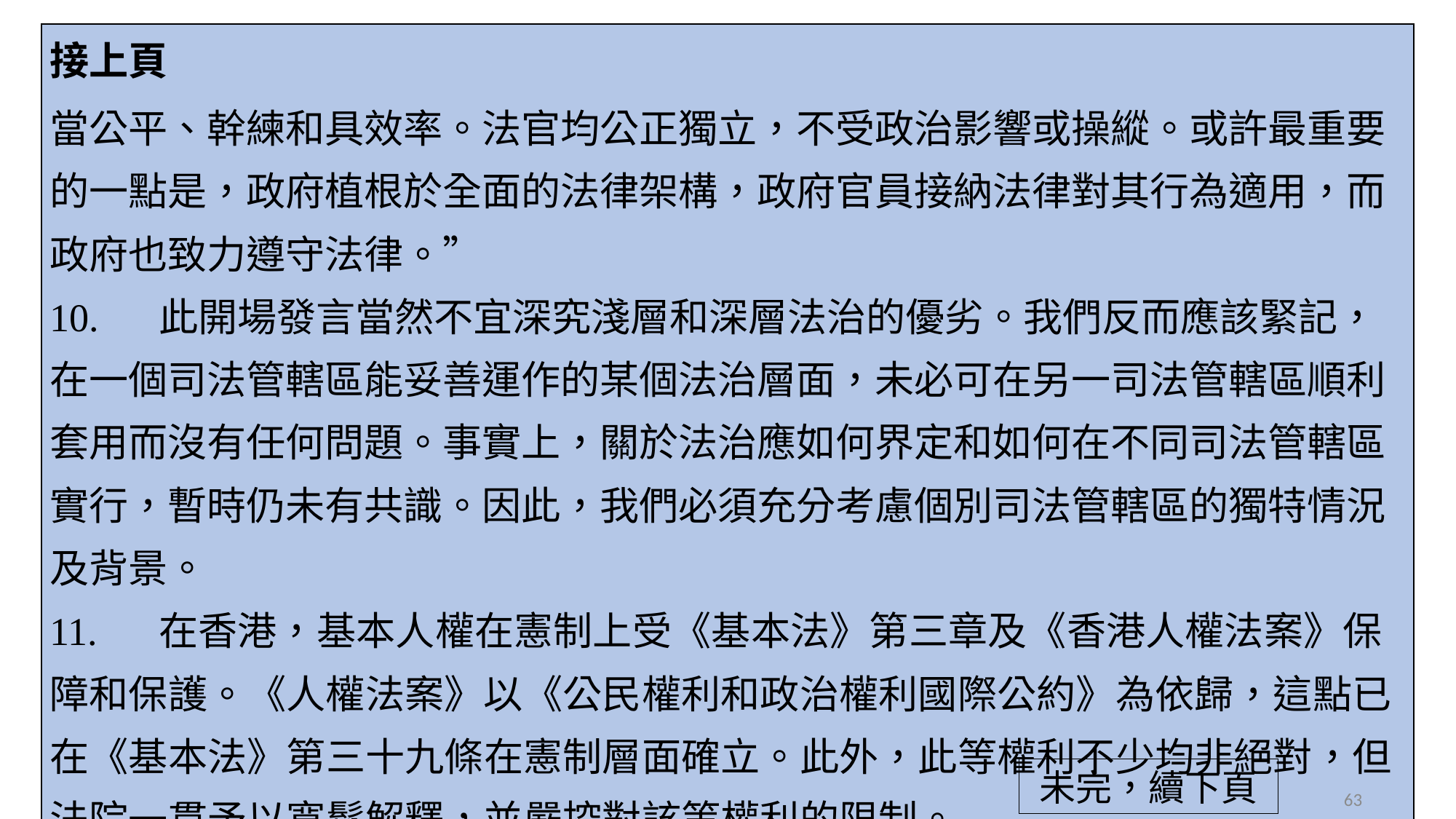

| 接上頁 當公平、幹練和具效率。法官均公正獨立，不受政治影響或操縱。或許最重要的一點是，政府植根於全面的法律架構，政府官員接納法律對其行為適用，而政府也致力遵守法律。” 10. 此開場發言當然不宜深究淺層和深層法治的優劣。我們反而應該緊記，在一個司法管轄區能妥善運作的某個法治層面，未必可在另一司法管轄區順利套用而沒有任何問題。事實上，關於法治應如何界定和如何在不同司法管轄區實行，暫時仍未有共識。因此，我們必須充分考慮個別司法管轄區的獨特情況及背景。 11. 在香港，基本人權在憲制上受《基本法》第三章及《香港人權法案》保障和保護。《人權法案》以《公民權利和政治權利國際公約》為依歸，這點已在《基本法》第三十九條在憲制層面確立。此外，此等權利不少均非絕對，但法院一貫予以寬鬆解釋，並嚴控對該等權利的限制。 12. 故此，不論我們採用淺層還是深層的法治概念，無庸置疑的是，香港是個法治社會。 |
| --- |
未完，續下頁
63
63